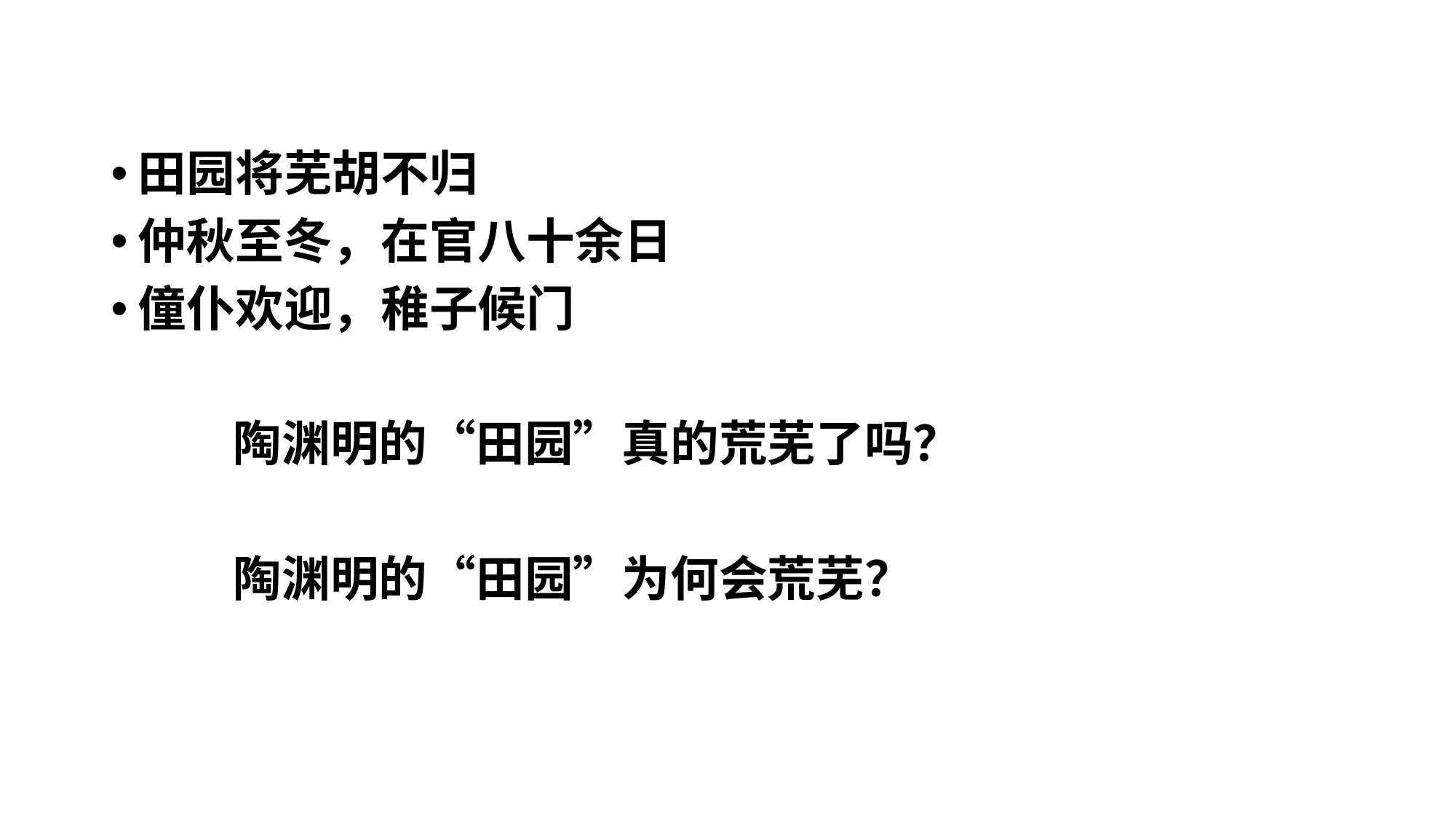

田园将芜胡不归
仲秋至冬，在官八十余日
僮仆欢迎，稚子候门

          陶渊明的“田园”真的荒芜了吗？

          陶渊明的“田园”为何会荒芜？